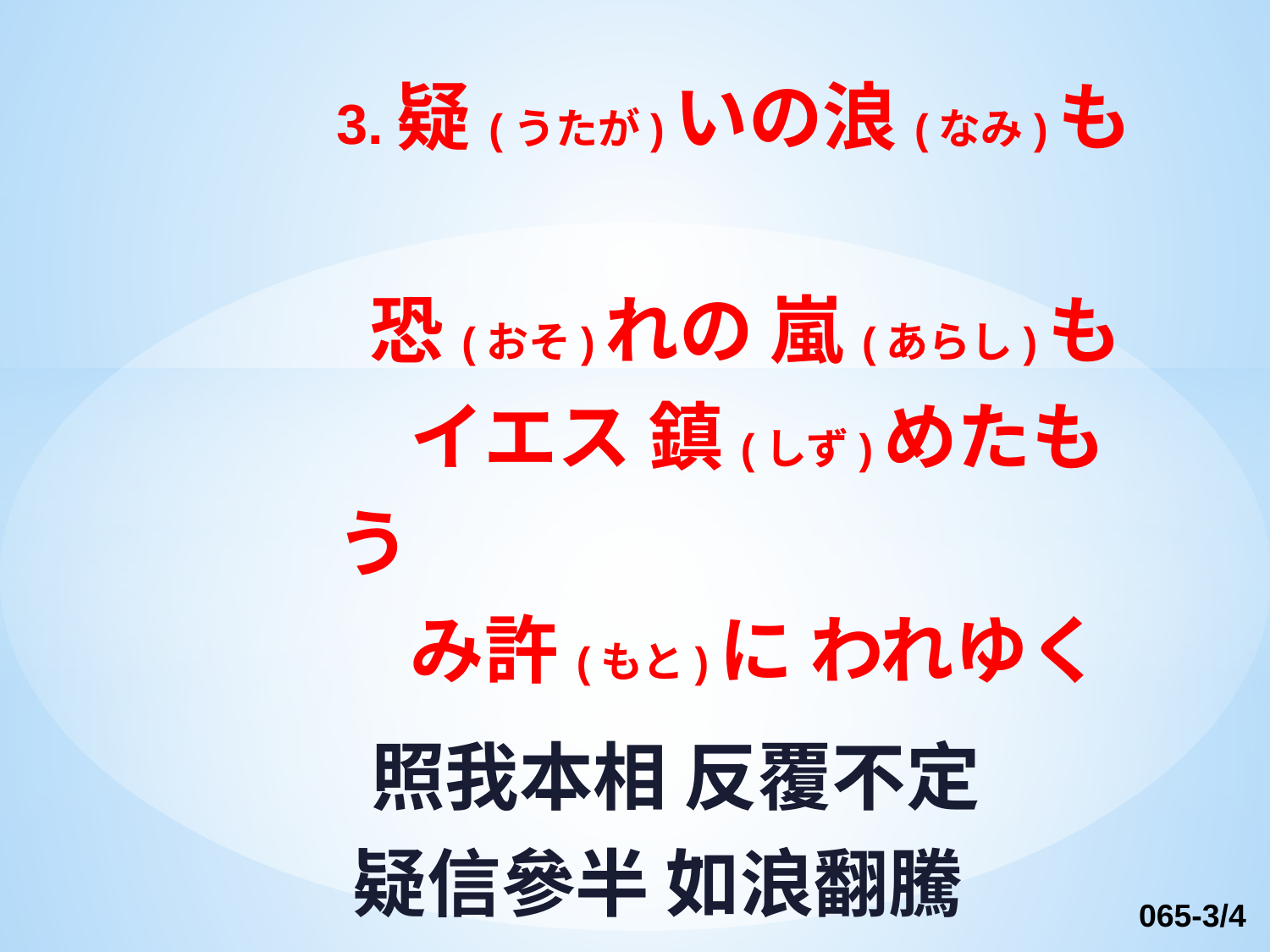

3.疑(うたが)いの浪(なみ)も　　
  恐(おそ)れの 嵐(あらし)も
　イエス 鎮(しず)めたもう
　み許(もと)に われゆく
 照我本相 反覆不定
 疑信參半 如浪翻騰
 内有掛慮 外有惡行
 救主耶穌 我來我來
065-3/4